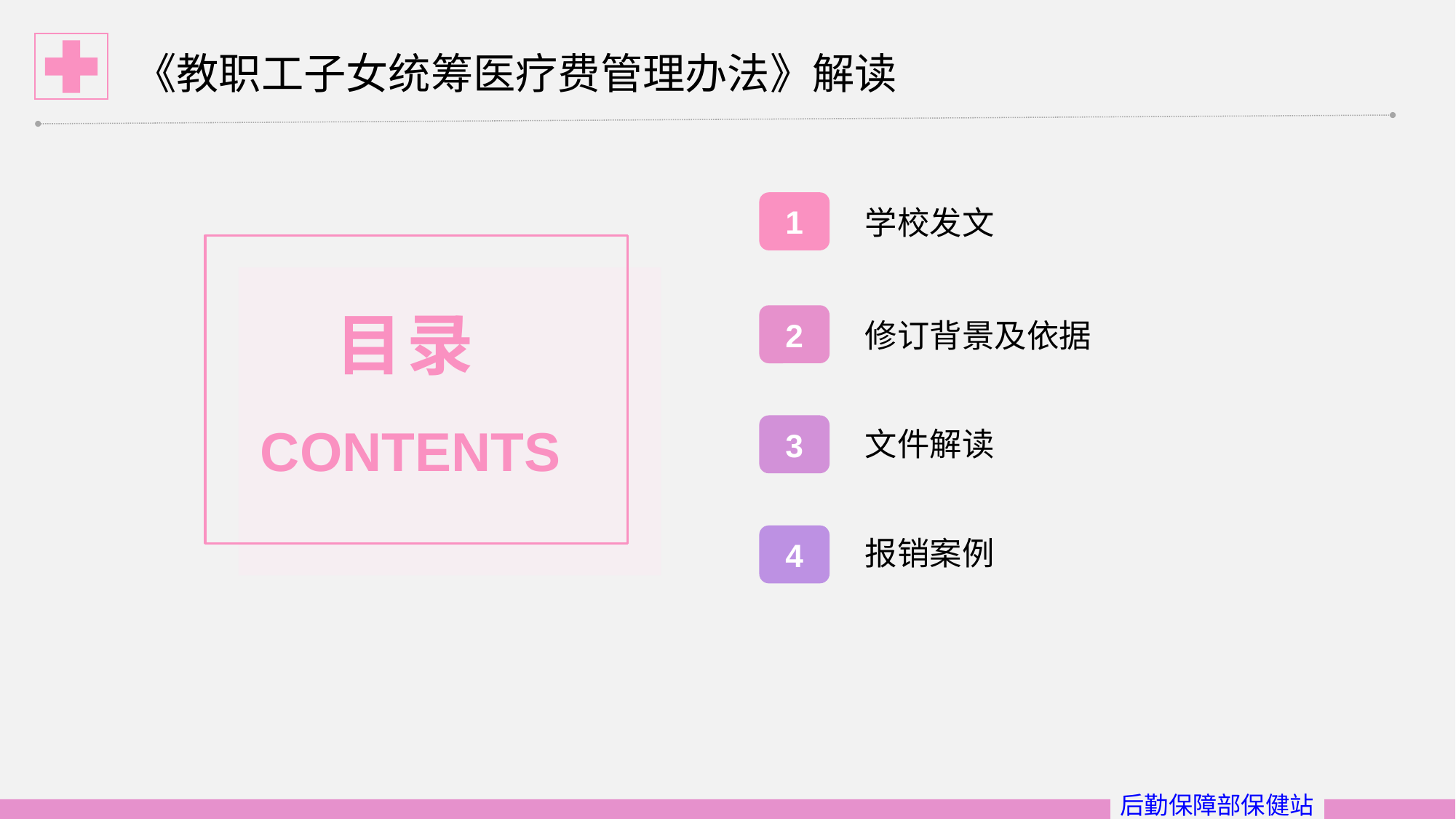

《教职工子女统筹医疗费管理办法》解读

学校发文
1

目录
修订背景及依据
2
文件解读
contents
3
报销案例
4
后勤保障部保健站